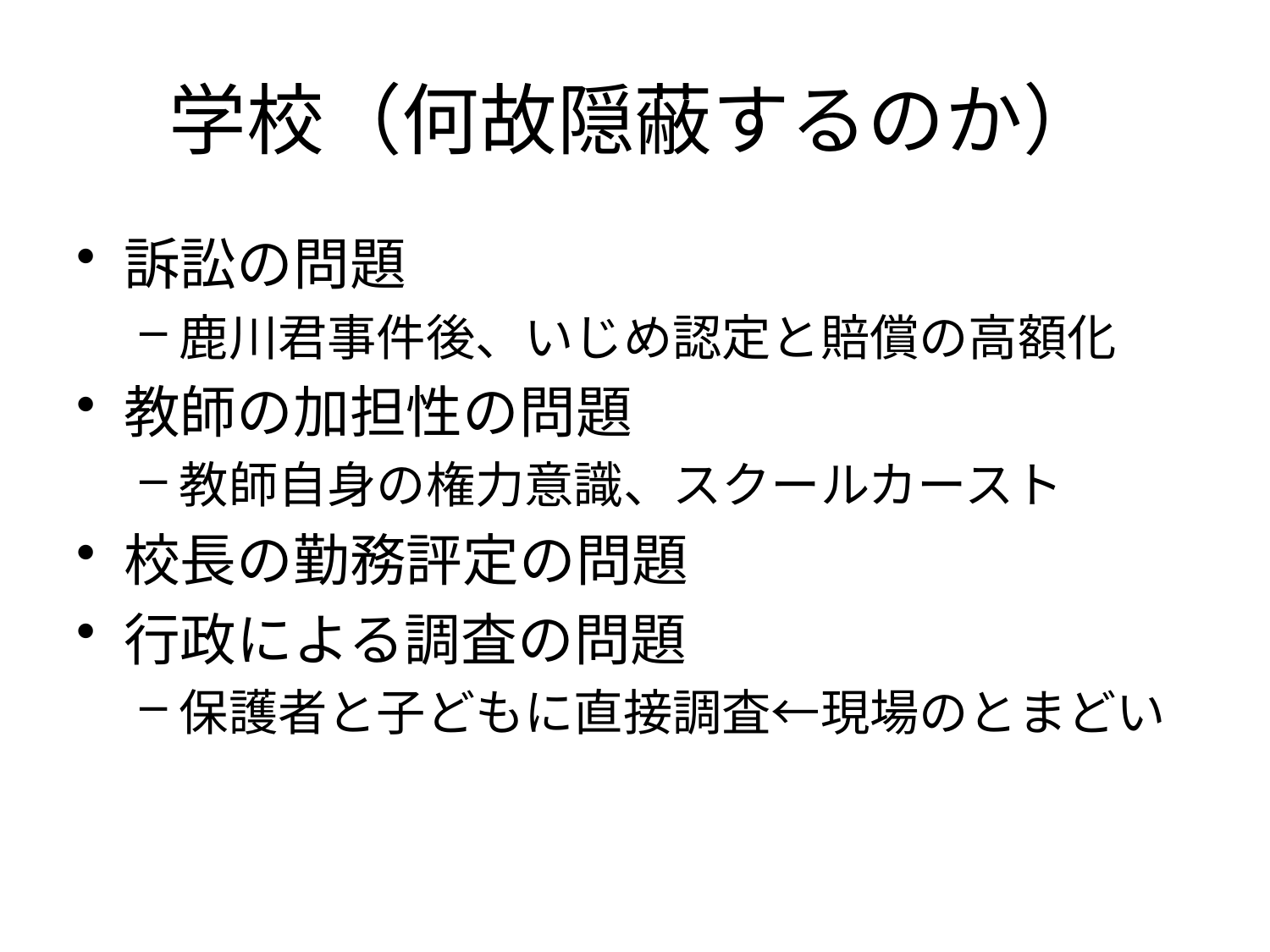

# 学校（何故隠蔽するのか）
訴訟の問題
鹿川君事件後、いじめ認定と賠償の高額化
教師の加担性の問題
教師自身の権力意識、スクールカースト
校長の勤務評定の問題
行政による調査の問題
保護者と子どもに直接調査←現場のとまどい